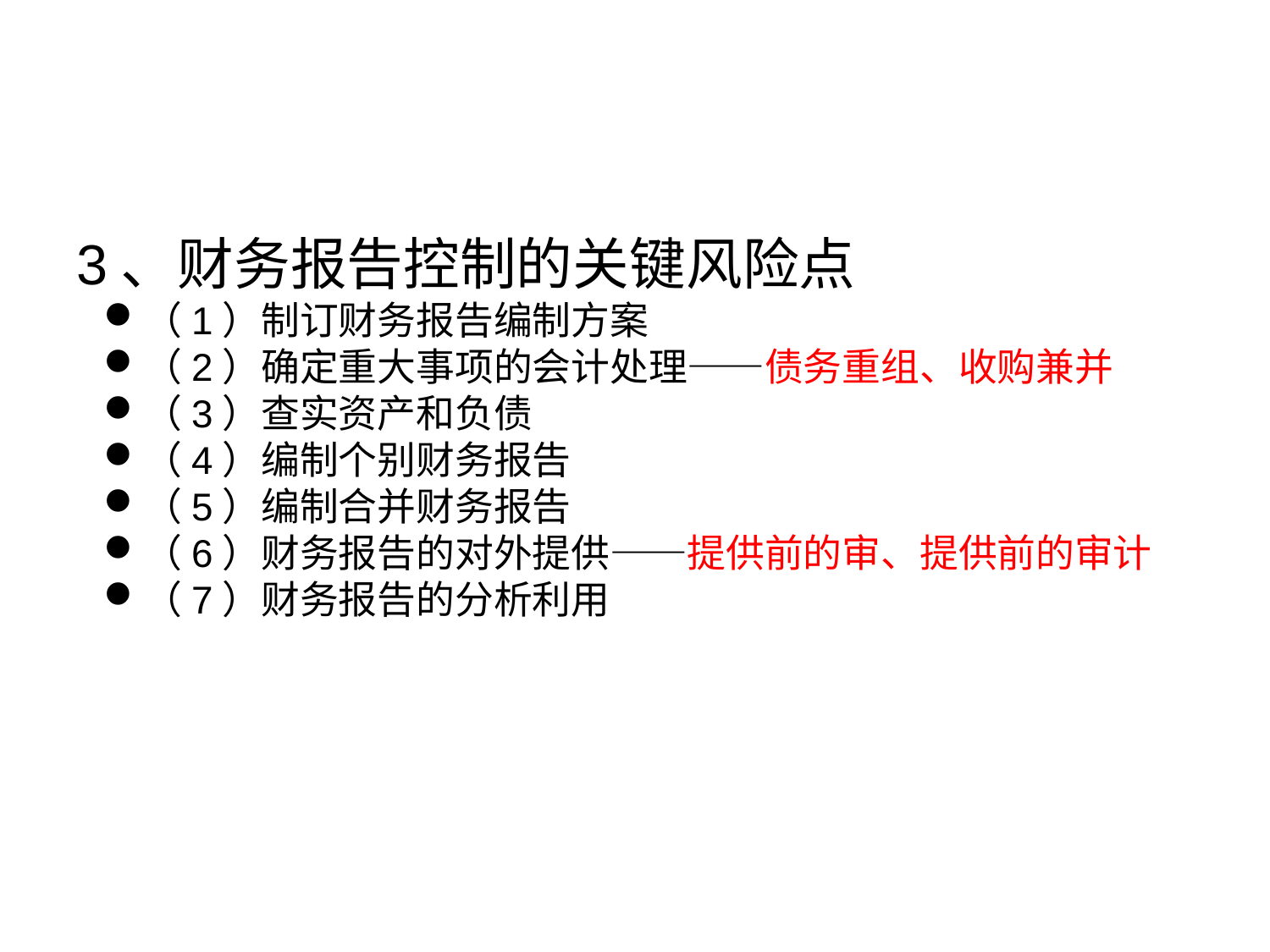

3、财务报告控制的关键风险点
（1）制订财务报告编制方案
（2）确定重大事项的会计处理——债务重组、收购兼并
（3）查实资产和负债
（4）编制个别财务报告
（5）编制合并财务报告
（6）财务报告的对外提供——提供前的审、提供前的审计
（7）财务报告的分析利用